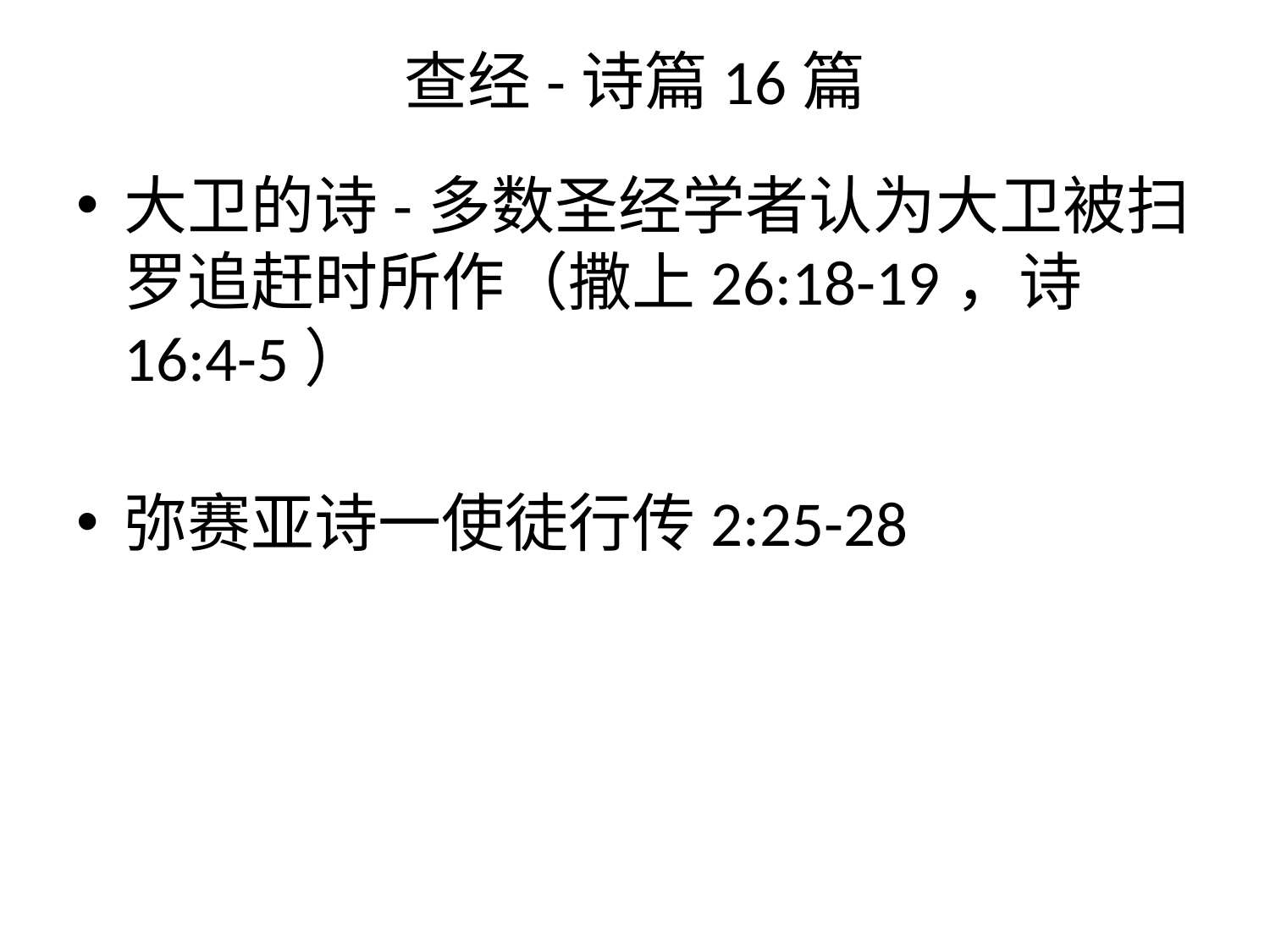

# 查经-诗篇16篇
大卫的诗-多数圣经学者认为大卫被扫罗追赶时所作（撒上26:18-19，诗16:4-5）
弥赛亚诗一使徒行传2:25-28